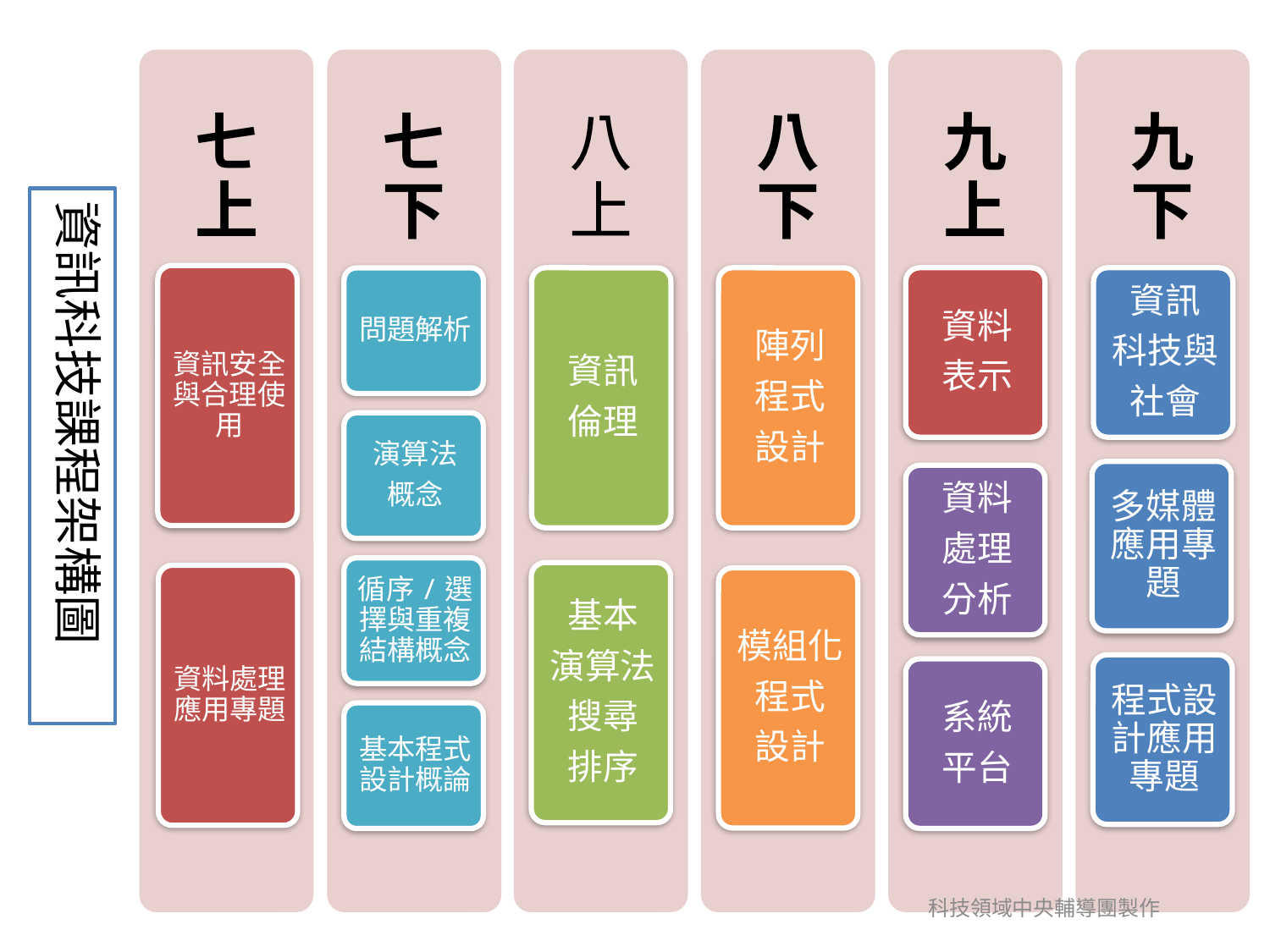

七上
資訊安全與合理使用
資料處理應用專題
七下
問題解析
演算法
概念
循序/選擇與重複結構概念
基本程式設計概論
八上
資訊
倫理
基本
演算法
搜尋
排序
八下
陣列
程式
設計
模組化
程式
設計
九上
資料
表示
資料
處理
分析
系統
平台
九下
資訊
科技與
社會
多媒體應用專題
程式設計應用專題
資訊科技課程架構圖
科技領域中央輔導團製作